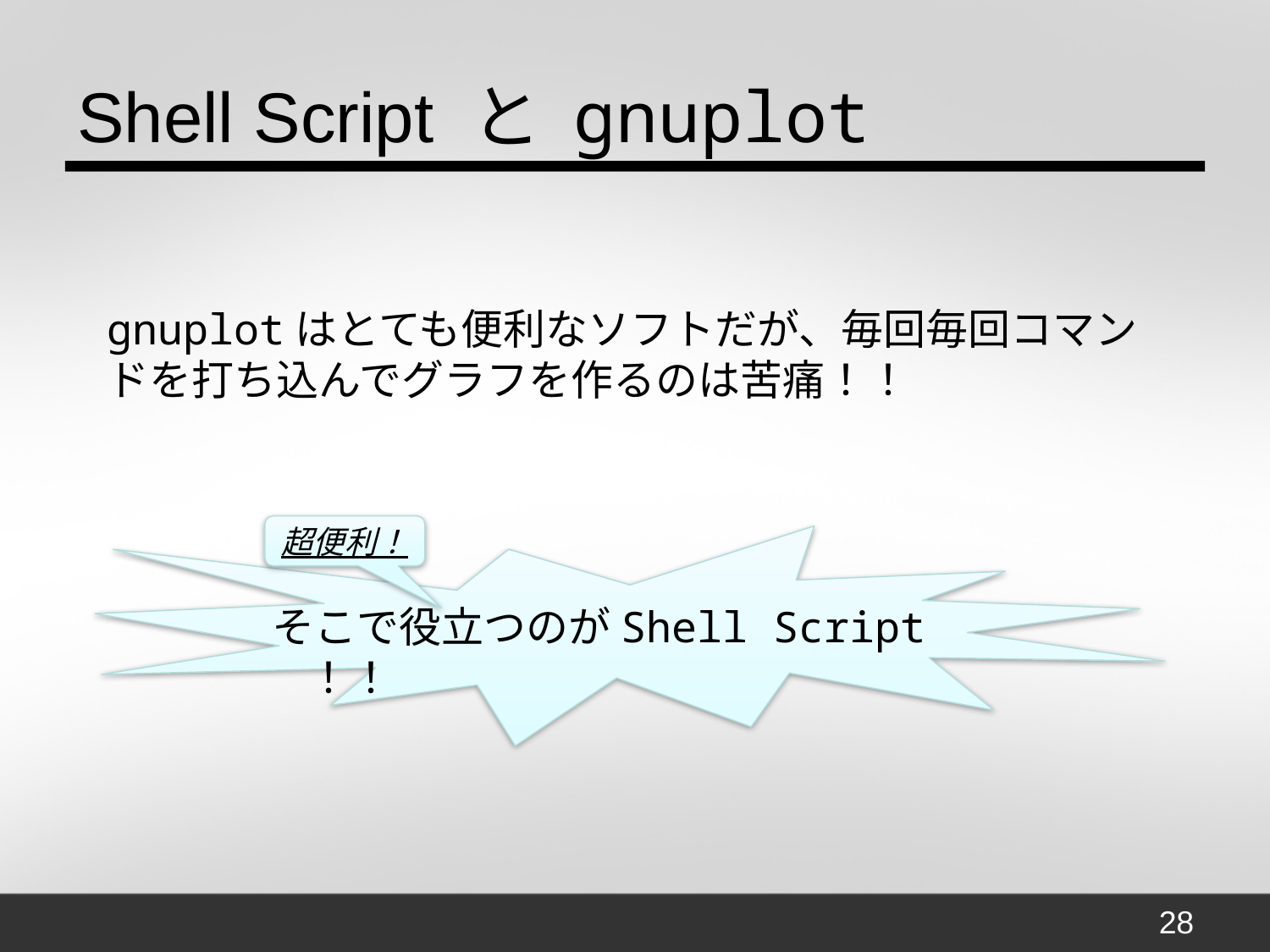

Shell Script と gnuplot
gnuplotはとても便利なソフトだが、毎回毎回コマンドを打ち込んでグラフを作るのは苦痛！！
超便利！

そこで役立つのがShell Script ！！
28